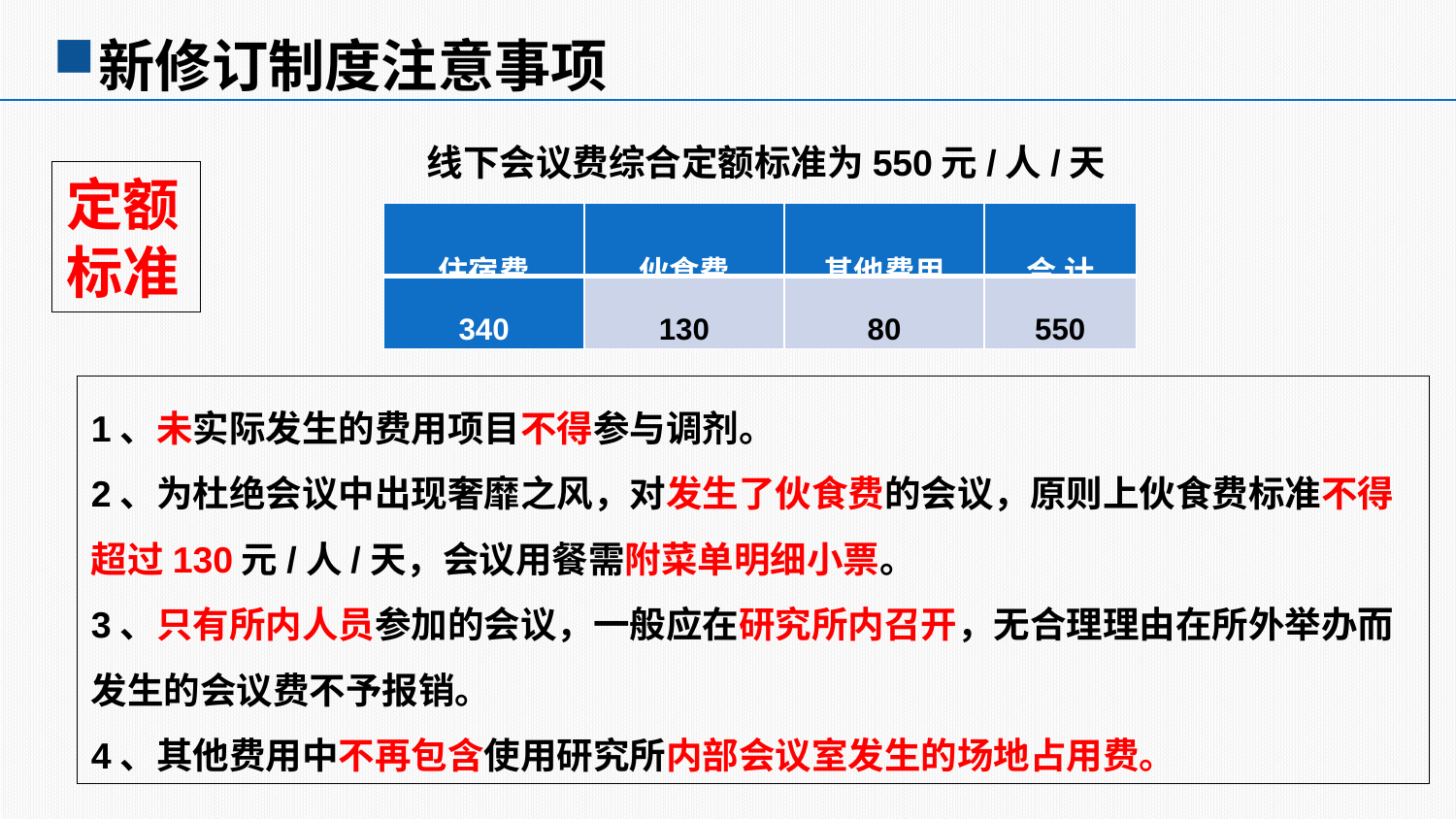

新修订制度注意事项
线下会议费综合定额标准为550元/人/天
定额标准
| 住宿费 | 伙食费 | 其他费用 | 合 计 |
| --- | --- | --- | --- |
| 340 | 130 | 80 | 550 |
1、未实际发生的费用项目不得参与调剂。
2、为杜绝会议中出现奢靡之风，对发生了伙食费的会议，原则上伙食费标准不得超过130元/人/天，会议用餐需附菜单明细小票。
3、只有所内人员参加的会议，一般应在研究所内召开，无合理理由在所外举办而发生的会议费不予报销。
4、其他费用中不再包含使用研究所内部会议室发生的场地占用费。